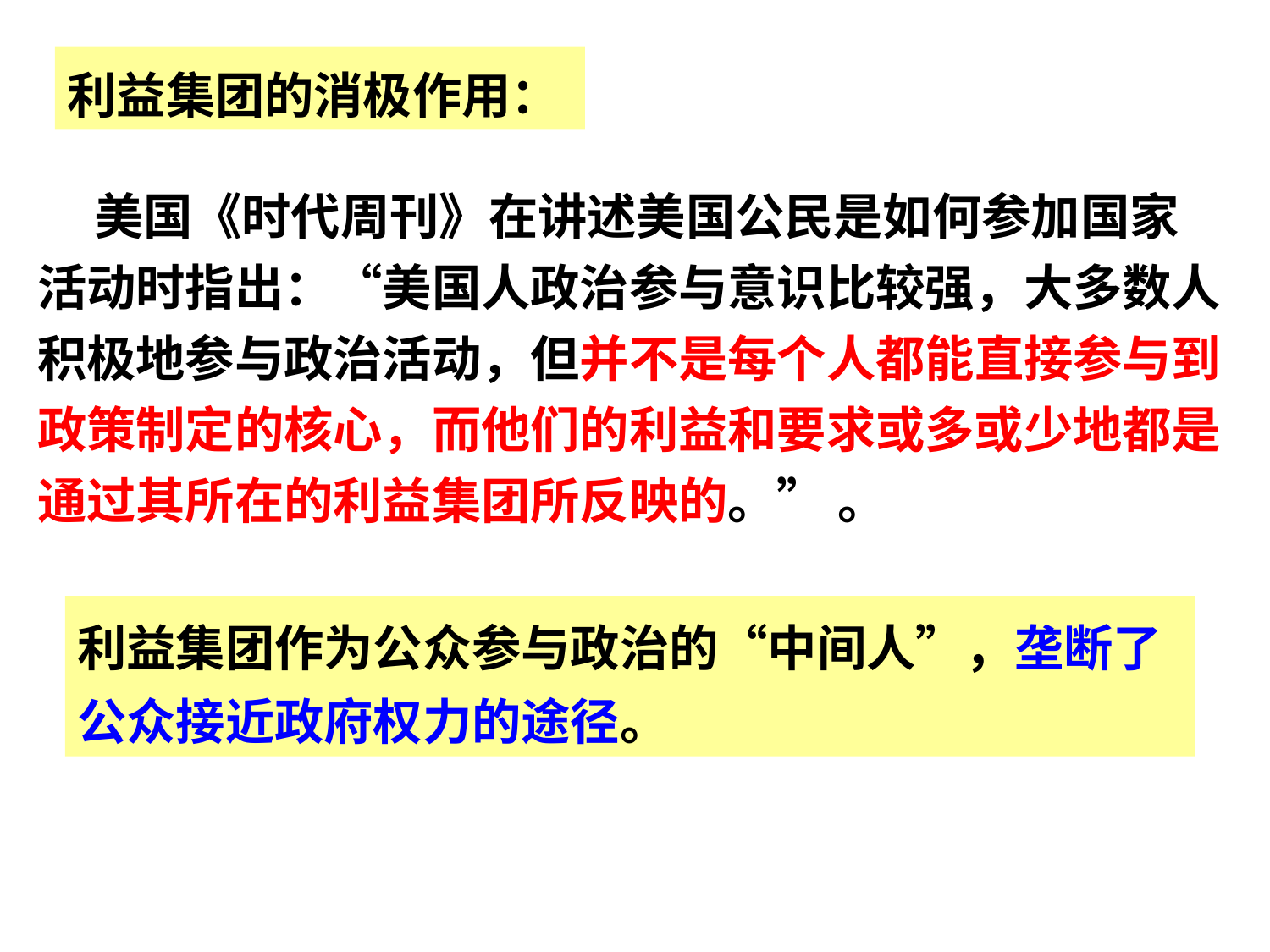

利益集团的消极作用：
    美国《时代周刊》在讲述美国公民是如何参加国家活动时指出：“美国人政治参与意识比较强，大多数人积极地参与政治活动，但并不是每个人都能直接参与到政策制定的核心，而他们的利益和要求或多或少地都是通过其所在的利益集团所反映的。” 。
利益集团作为公众参与政治的“中间人”，垄断了公众接近政府权力的途径。